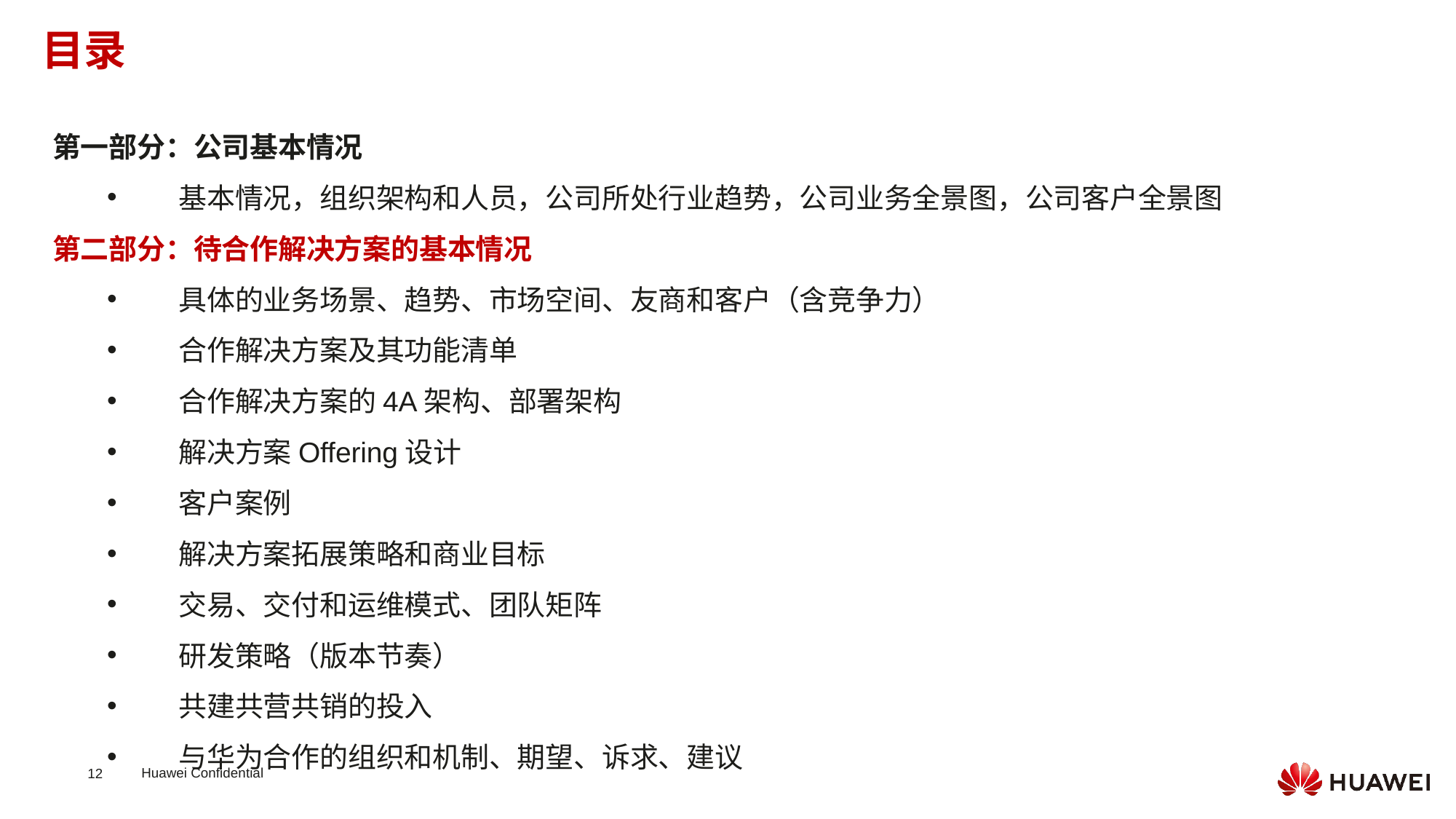

目录
第一部分：公司基本情况
基本情况，组织架构和人员，公司所处行业趋势，公司业务全景图，公司客户全景图
第二部分：待合作解决方案的基本情况
具体的业务场景、趋势、市场空间、友商和客户（含竞争力）
合作解决方案及其功能清单
合作解决方案的4A架构、部署架构
解决方案Offering设计
客户案例
解决方案拓展策略和商业目标
交易、交付和运维模式、团队矩阵
研发策略（版本节奏）
共建共营共销的投入
与华为合作的组织和机制、期望、诉求、建议